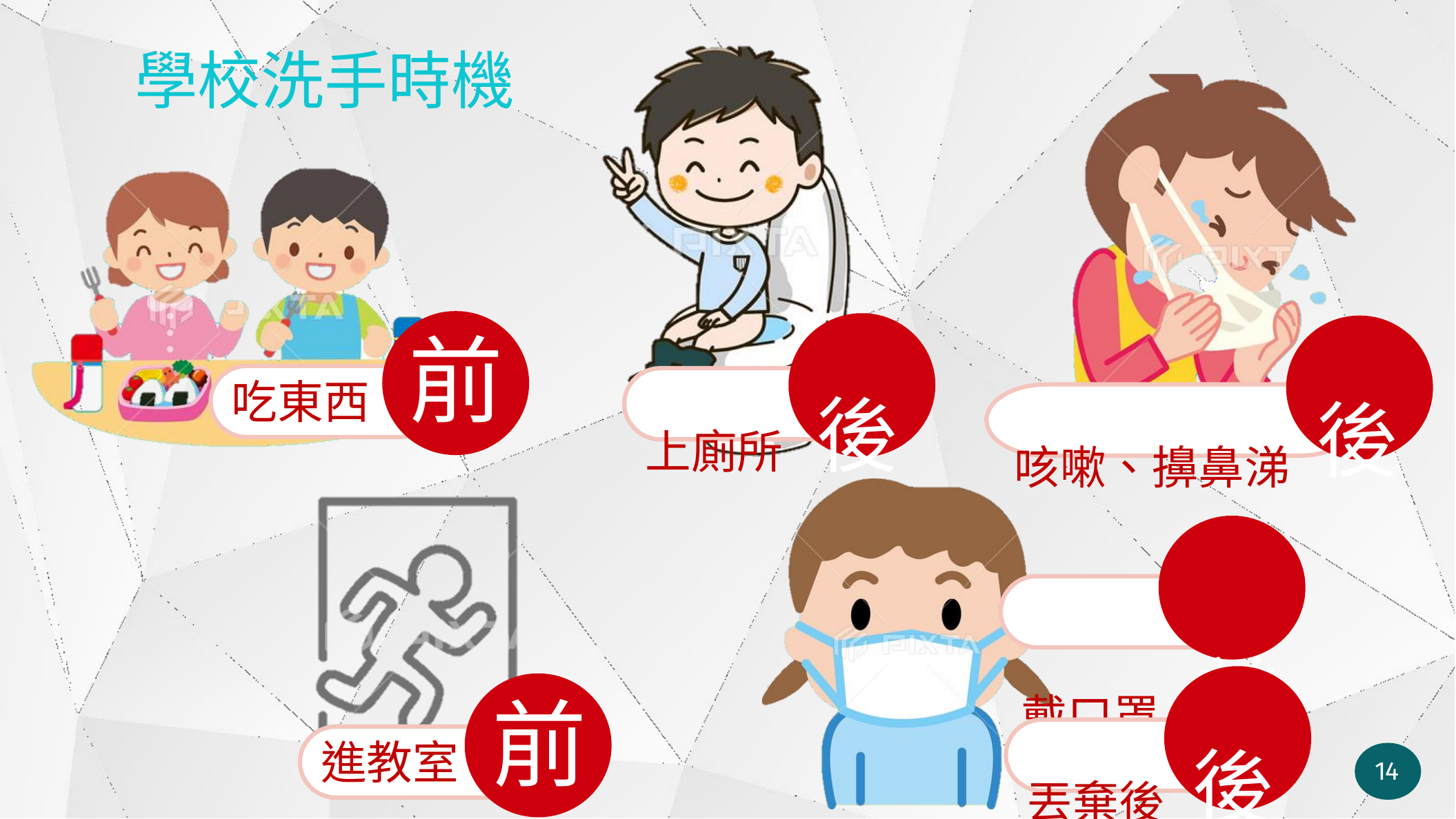

學校洗手時機

# 前
上廁所	後
咳嗽、擤鼻涕	後
戴口罩	前
吃東西

丟棄後	後
進教室	前

14